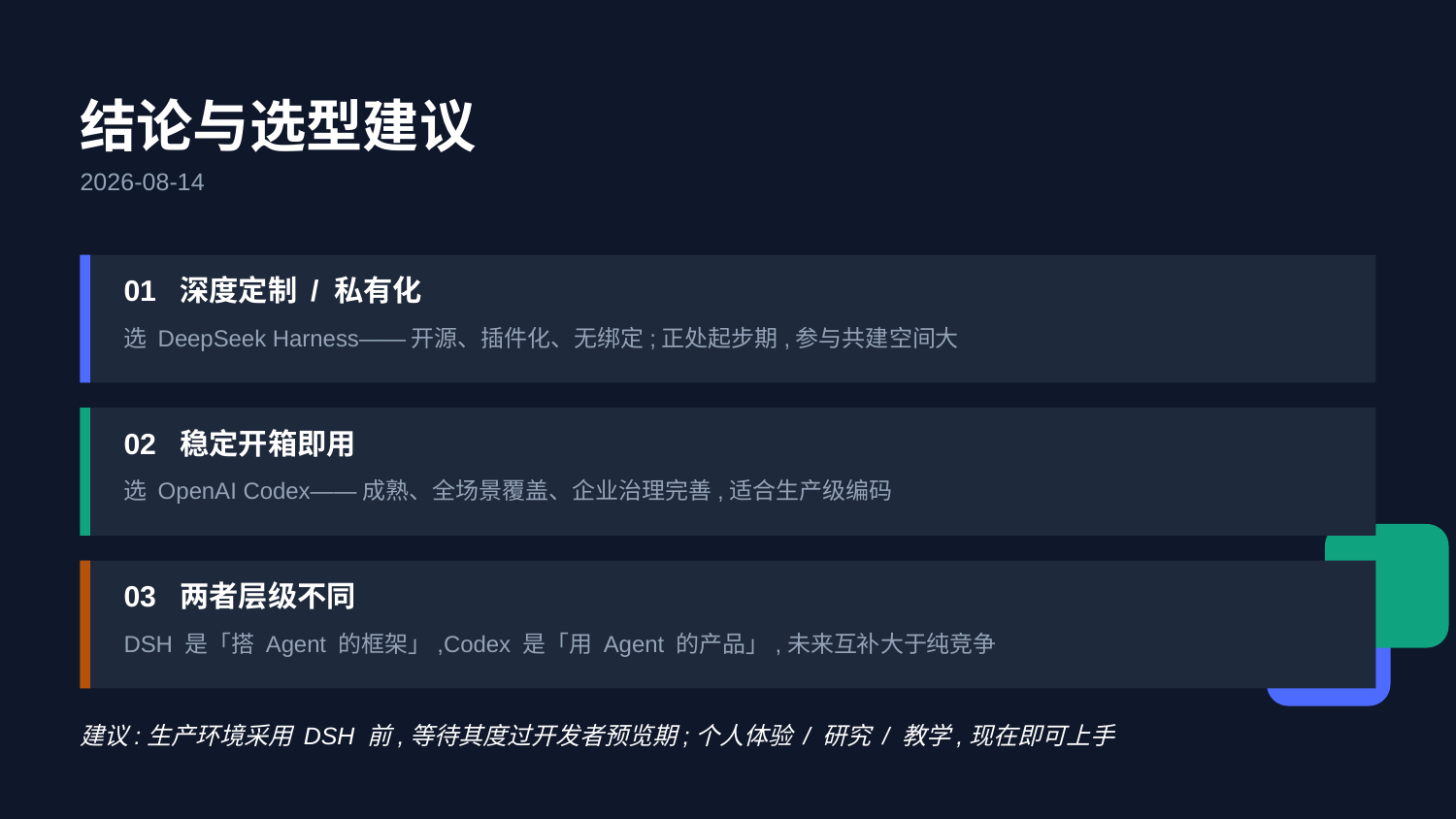

结论与选型建议
2026-08-14

01  深度定制 / 私有化
选 DeepSeek Harness——开源、插件化、无绑定;正处起步期,参与共建空间大

02  稳定开箱即用
选 OpenAI Codex——成熟、全场景覆盖、企业治理完善,适合生产级编码

03  两者层级不同

DSH 是「搭 Agent 的框架」,Codex 是「用 Agent 的产品」,未来互补大于纯竞争
建议:生产环境采用 DSH 前,等待其度过开发者预览期;个人体验 / 研究 / 教学,现在即可上手